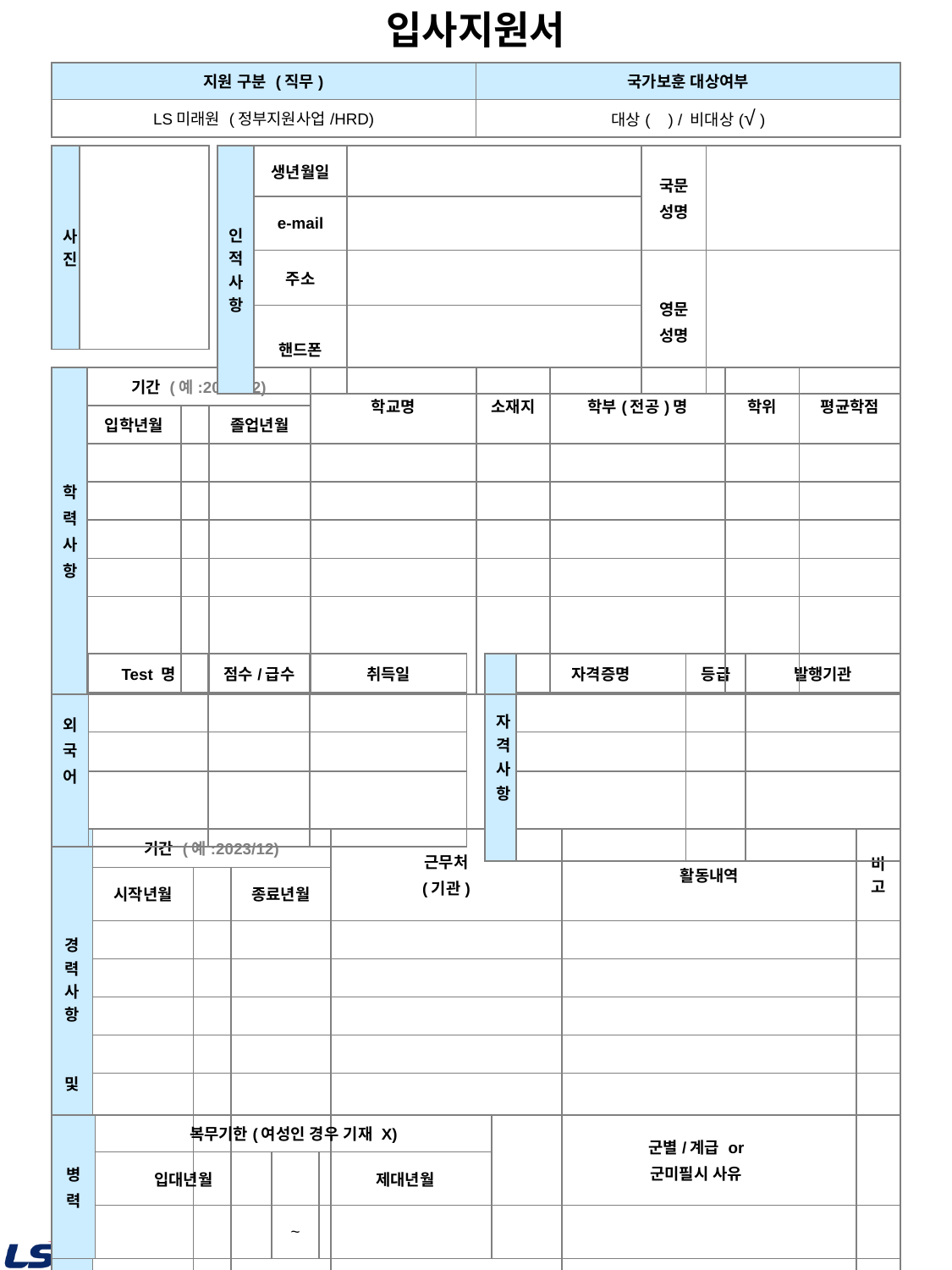

입사지원서
| 지원 구분 (직무) | 국가보훈 대상여부 |
| --- | --- |
| LS미래원 (정부지원사업/HRD) | 대상( ) / 비대상(√ ) |
| 사진 |  |
| --- | --- |
| 인적사항 | 생년월일 |  | 국문 성명 |  |
| --- | --- | --- | --- | --- |
|  | e-mail |  |  |  |
|  | 주소 |  | 영문 성명 |  |
|  | 핸드폰 |  |  |  |
| 학 력 사 항 | 기간 (예:2023/12) |  |  | 학교명 | 소재지 | 학부(전공)명 | 학위 | 평균학점 |
| --- | --- | --- | --- | --- | --- | --- | --- | --- |
|  | 입학년월 |  | 졸업년월 |  |  |  |  |  |
|  |  |  |  |  |  |  |  |  |
|  |  |  |  |  |  |  |  |  |
|  |  |  |  |  |  |  |  |  |
|  |  |  |  |  |  |  |  |  |
|  |  |  |  |  |  |  |  |  |
| 외 국 어 | Test 명 | 점수/급수 | 취득일 |
| --- | --- | --- | --- |
|  |  |  |  |
|  |  |  |  |
|  |  |  |  |
| 자 격 사 항 | 자격증명 | 등급 | 발행기관 |
| --- | --- | --- | --- |
|  |  |  |  |
|  |  |  |  |
|  |  |  |  |
| 경력 사항 및 대외활동 | 기간 (예:2023/12) |  |  | 근무처 (기관) | 활동내역 | 비고 |
| --- | --- | --- | --- | --- | --- | --- |
|  | 시작년월 |  | 종료년월 |  |  |  |
|  |  |  |  |  |  |  |
|  |  |  |  |  |  |  |
|  |  |  |  |  |  |  |
|  |  |  |  |  |  |  |
|  |  |  |  |  |  |  |
| 병 력 | 복무기한(여성인 경우 기재 X) |  |  | 군별/계급 or 군미필시 사유 |
| --- | --- | --- | --- | --- |
|  | 입대년월 |  | 제대년월 |  |
|  |  | ~ |  |  |